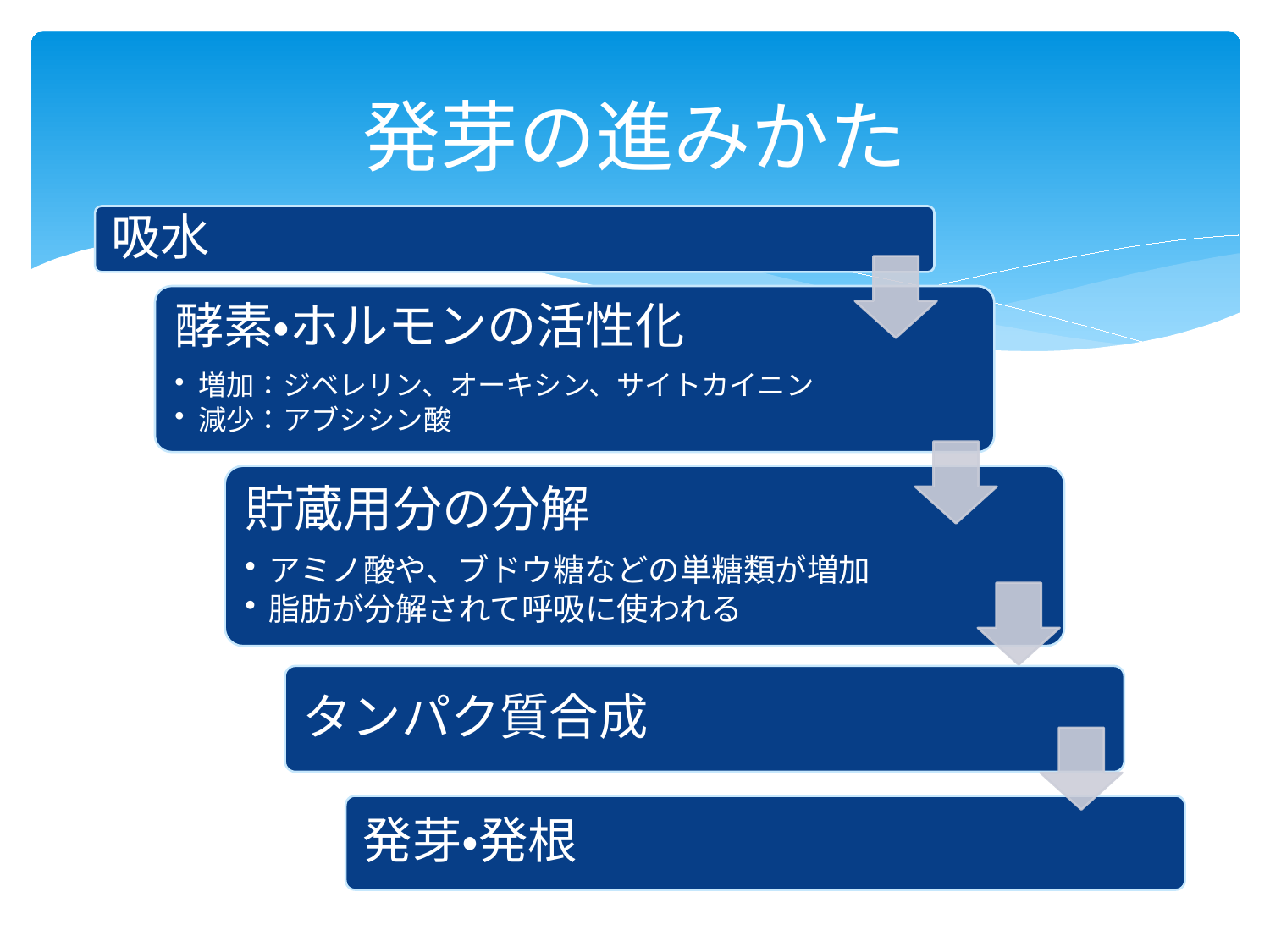

# 発芽の進みかた
吸水
酵素・ホルモンの活性化
増加：ジベレリン、オーキシン、サイトカイニン
減少：アブシシン酸
貯蔵用分の分解
アミノ酸や、ブドウ糖などの単糖類が増加
脂肪が分解されて呼吸に使われる
タンパク質合成
発芽・発根